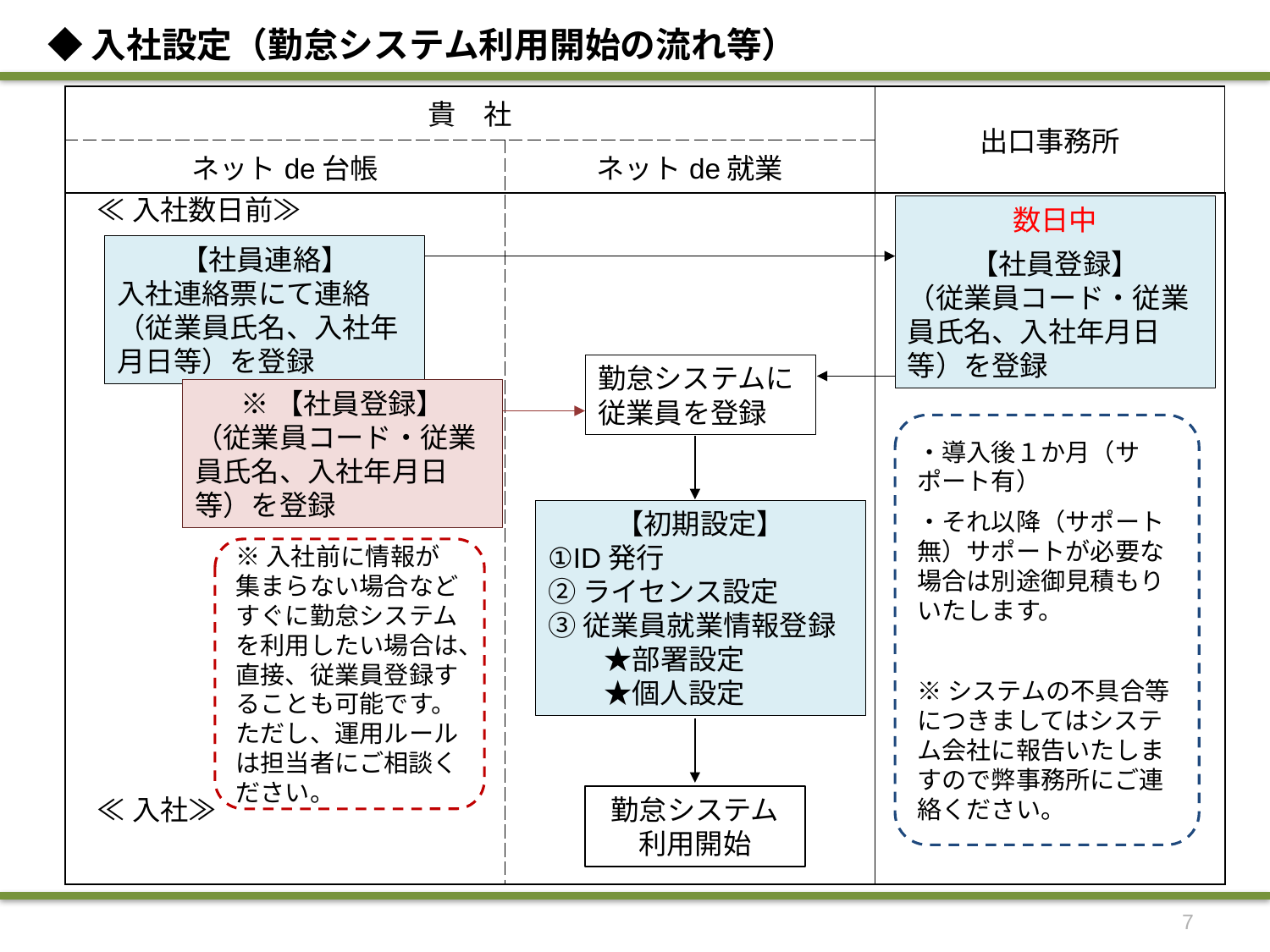

◆入社設定（勤怠システム利用開始の流れ等）
| 貴　社 |  | 出口事務所 |
| --- | --- | --- |
| ネットde台帳 | ネットde就業 |  |
|  |  |  |
≪入社数日前≫
数日中
【社員登録】
（従業員コード・従業員氏名、入社年月日等）を登録

【社員連絡】
入社連絡票にて連絡（従業員氏名、入社年月日等）を登録
勤怠システムに従業員を登録
※【社員登録】
（従業員コード・従業員氏名、入社年月日等）を登録
・導入後１か月（サポート有）
・それ以降（サポート無）サポートが必要な場合は別途御見積もりいたします。

※システムの不具合等につきましてはシステム会社に報告いたしますので弊事務所にご連絡ください。
【初期設定】
①ID発行
②ライセンス設定
③従業員就業情報登録
　　★部署設定
　　★個人設定
※入社前に情報が集まらない場合などすぐに勤怠システムを利用したい場合は、直接、従業員登録することも可能です。ただし、運用ルールは担当者にご相談ください。
≪入社≫
勤怠システム利用開始
7